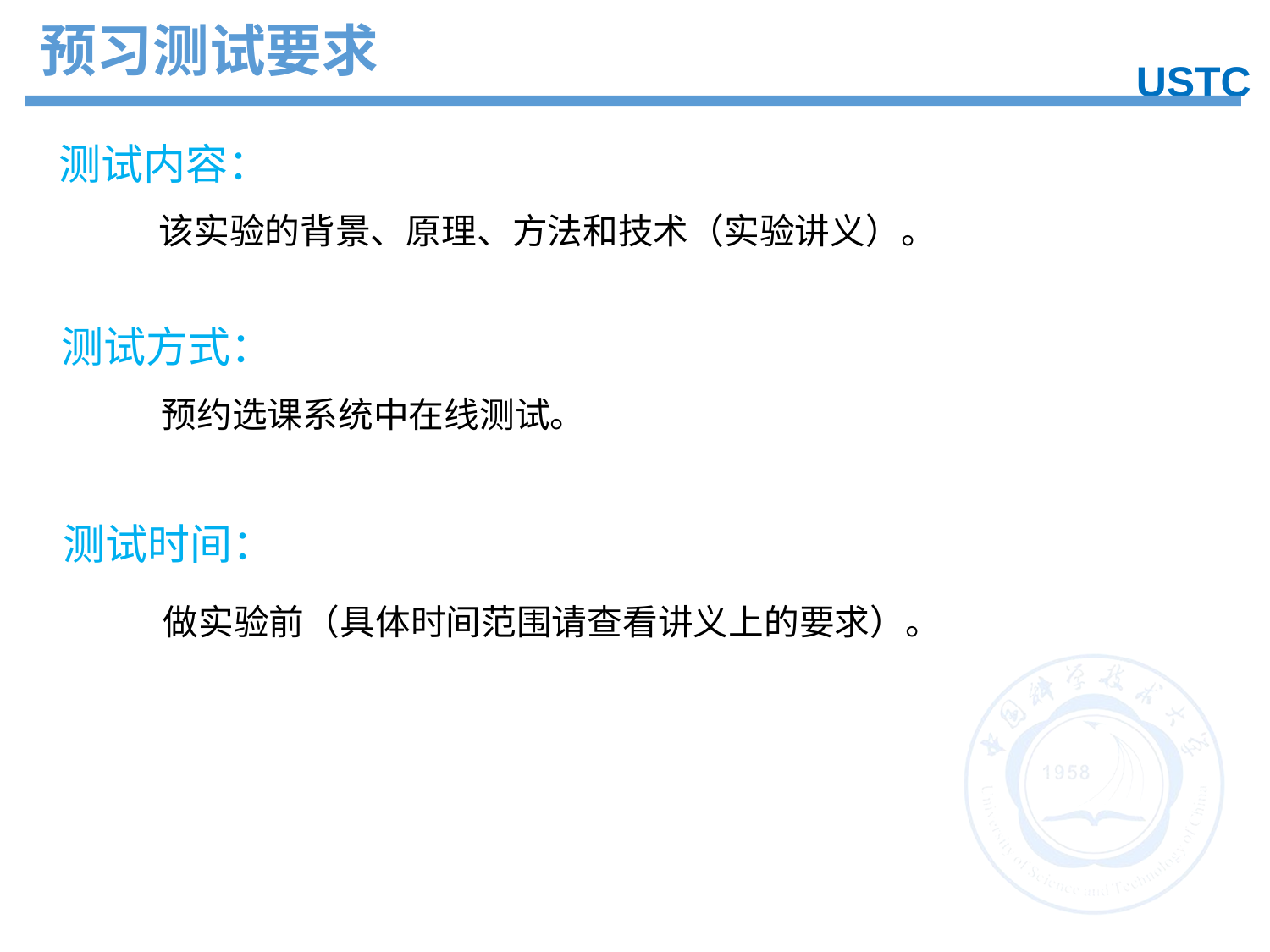

预习测试要求
USTC

实验目的
测试内容：
该实验的背景、原理、方法和技术（实验讲义）。
测试方式：
预约选课系统中在线测试。
测试时间：
做实验前（具体时间范围请查看讲义上的要求）。